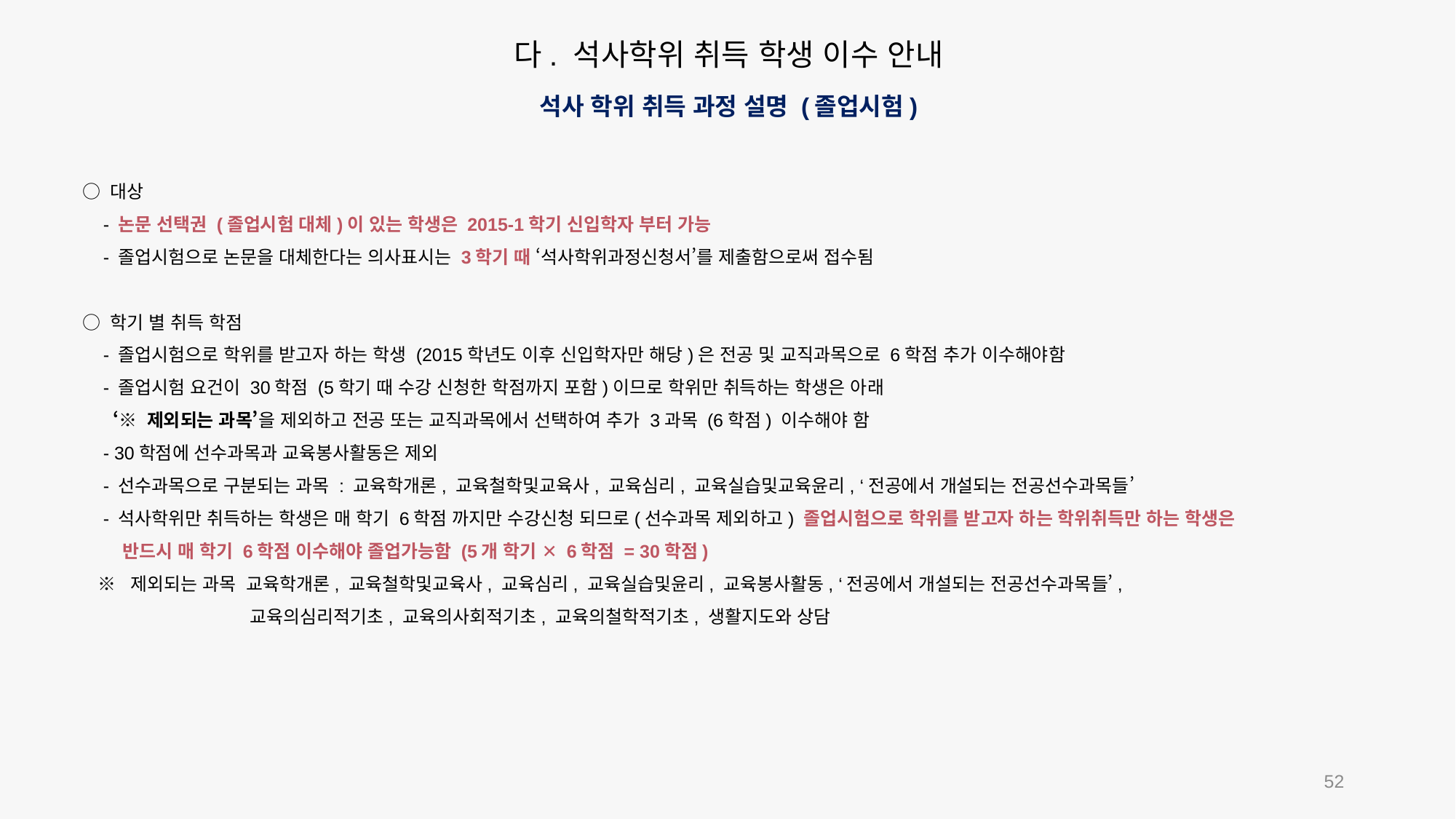

다. 석사학위 취득 학생 이수 안내
석사 학위 취득 과정 설명 (졸업시험)
○ 대상
    - 논문 선택권 (졸업시험 대체)이 있는 학생은 2015-1학기 신입학자 부터 가능
    - 졸업시험으로 논문을 대체한다는 의사표시는 3학기 때 ‘석사학위과정신청서’를 제출함으로써 접수됨

○ 학기 별 취득 학점
    - 졸업시험으로 학위를 받고자 하는 학생 (2015학년도 이후 신입학자만 해당)은 전공 및 교직과목으로 6학점 추가 이수해야함
    - 졸업시험 요건이 30학점 (5학기 때 수강 신청한 학점까지 포함)이므로 학위만 취득하는 학생은 아래
      ‘※ 제외되는 과목’을 제외하고 전공 또는 교직과목에서 선택하여 추가 3과목 (6학점) 이수해야 함
    - 30학점에 선수과목과 교육봉사활동은 제외
    - 선수과목으로 구분되는 과목 : 교육학개론, 교육철학및교육사, 교육심리, 교육실습및교육윤리, ‘전공에서 개설되는 전공선수과목들’
    - 석사학위만 취득하는 학생은 매 학기 6학점 까지만 수강신청 되므로(선수과목 제외하고) 졸업시험으로 학위를 받고자 하는 학위취득만 하는 학생은
       반드시 매 학기 6학점 이수해야 졸업가능함 (5개 학기 ✕ 6학점 = 30학점)
   ※  제외되는 과목  교육학개론, 교육철학및교육사, 교육심리, 교육실습및윤리, 교육봉사활동, ‘전공에서 개설되는 전공선수과목들’,
                                교육의심리적기초, 교육의사회적기초, 교육의철학적기초, 생활지도와 상담

52